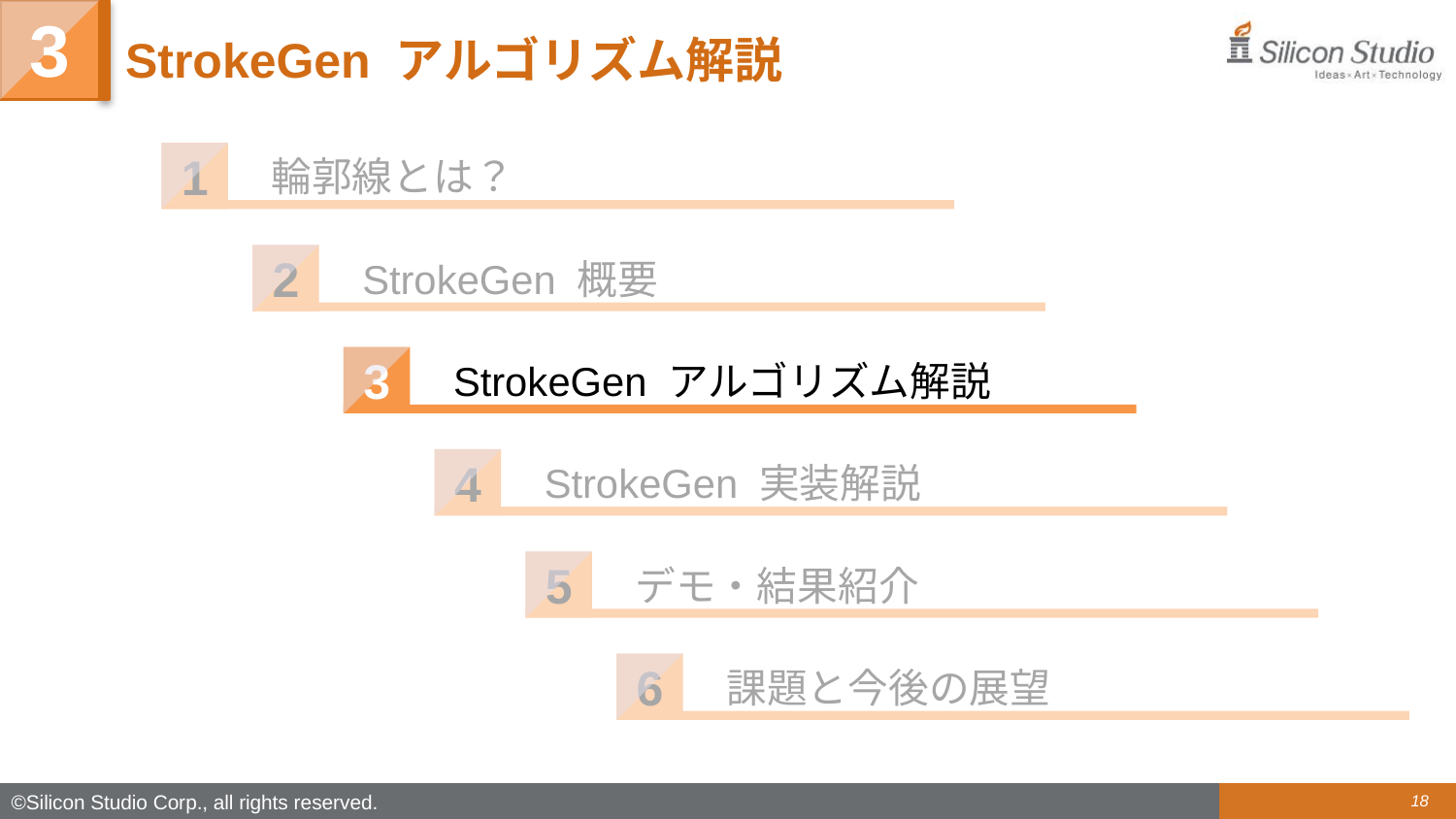

3
# StrokeGen アルゴリズム解説

1
輪郭線とは？

2
StrokeGen 概要

3
StrokeGen アルゴリズム解説

4
StrokeGen 実装解説

5
デモ・結果紹介

6
課題と今後の展望